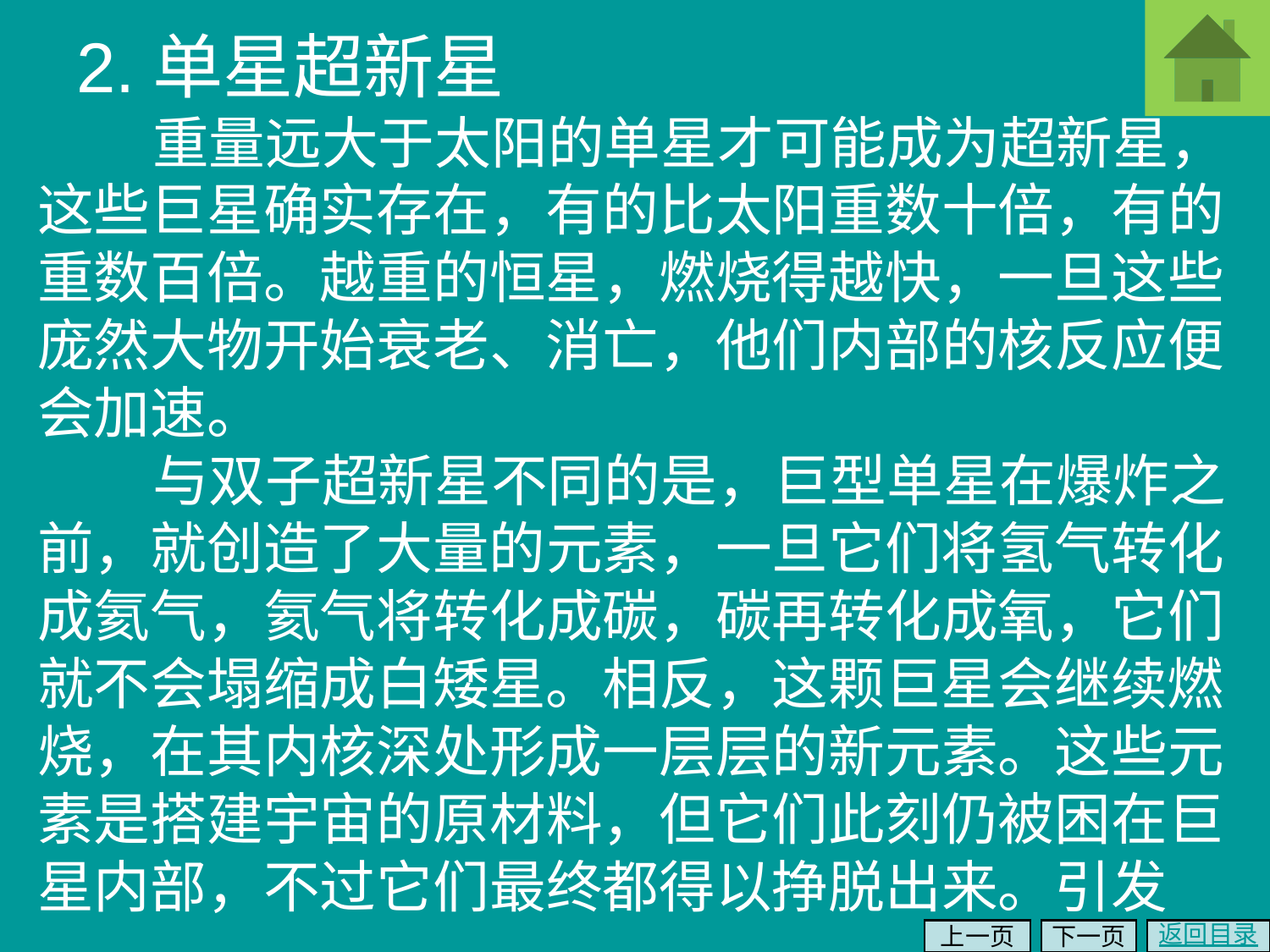

2.单星超新星
        重量远大于太阳的单星才可能成为超新星，这些巨星确实存在，有的比太阳重数十倍，有的重数百倍。越重的恒星，燃烧得越快，一旦这些庞然大物开始衰老、消亡，他们内部的核反应便会加速。
        与双子超新星不同的是，巨型单星在爆炸之前，就创造了大量的元素，一旦它们将氢气转化成氦气，氦气将转化成碳，碳再转化成氧，它们就不会塌缩成白矮星。相反，这颗巨星会继续燃烧，在其内核深处形成一层层的新元素。这些元素是搭建宇宙的原材料，但它们此刻仍被困在巨星内部，不过它们最终都得以挣脱出来。引发
上一页
下一页
返回目录